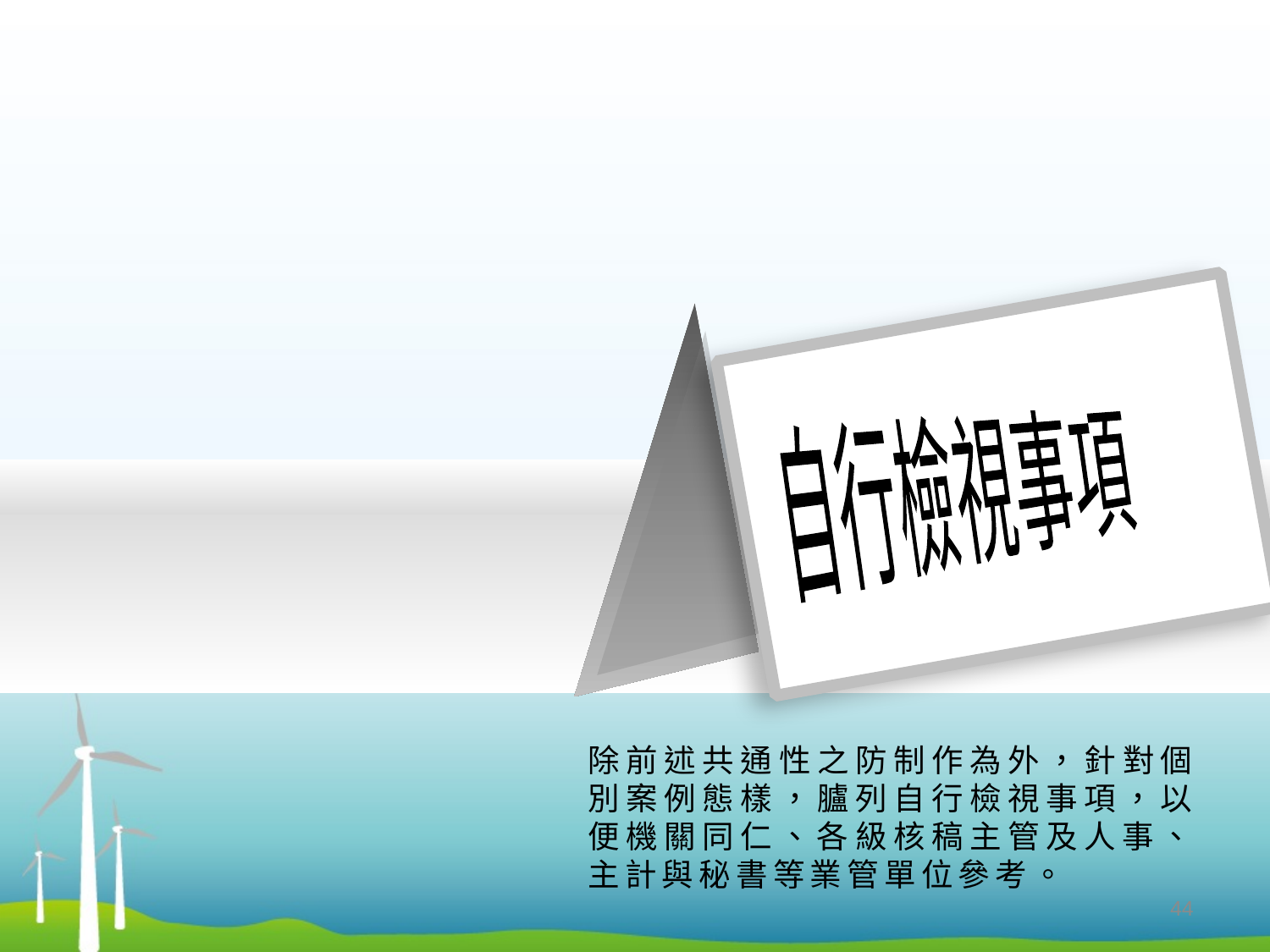

自行檢視事項

除前述共通性之防制作為外，針對個別案例態樣，臚列自行檢視事項，以便機關同仁、各級核稿主管及人事、主計與秘書等業管單位參考。

44